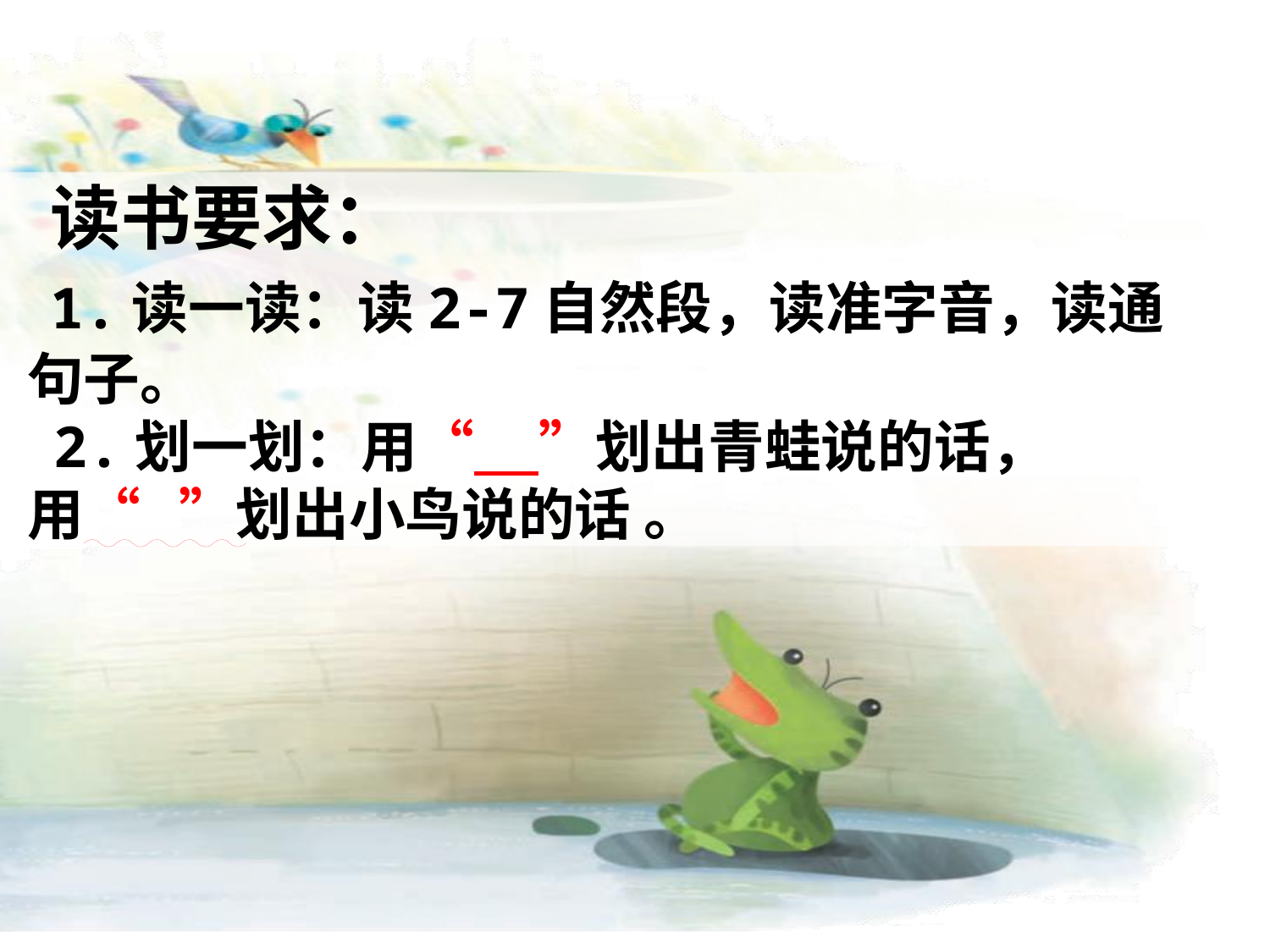

# 读书要求： 1.读一读：读2-7自然段，读准字音，读通 句子。 2.划一划：用“     ”划出青蛙说的话， 用“   ”划出小鸟说的话 。